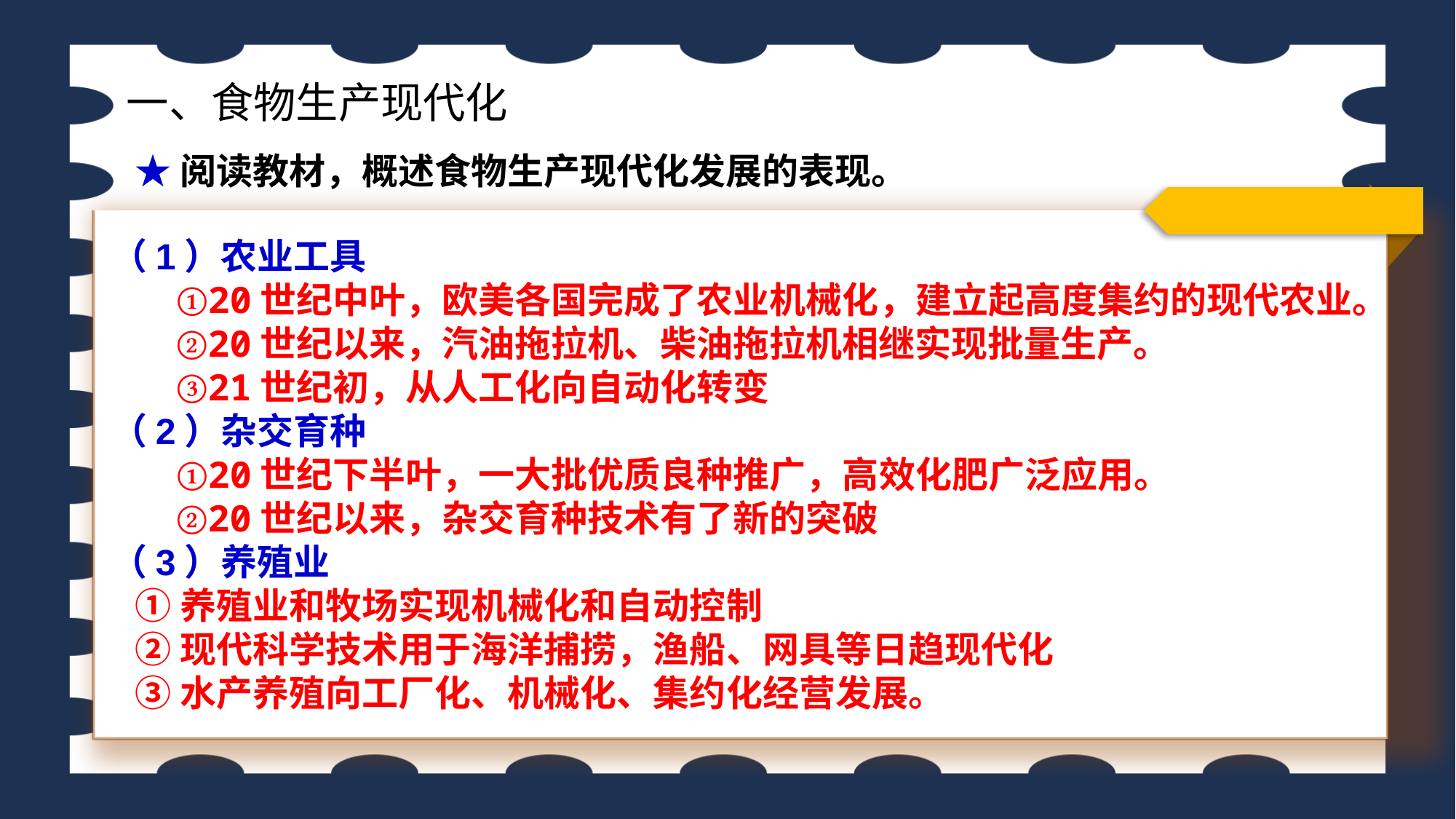

一、食物生产现代化
★阅读教材，概述食物生产现代化发展的表现。

（1）农业工具
   ①20世纪中叶，欧美各国完成了农业机械化，建立起高度集约的现代农业。
   ②20世纪以来，汽油拖拉机、柴油拖拉机相继实现批量生产。
   ③21世纪初，从人工化向自动化转变
（2）杂交育种
   ①20世纪下半叶，一大批优质良种推广，高效化肥广泛应用。
   ②20世纪以来，杂交育种技术有了新的突破
（3）养殖业
   ①养殖业和牧场实现机械化和自动控制
   ②现代科学技术用于海洋捕捞，渔船、网具等日趋现代化
   ③水产养殖向工厂化、机械化、集约化经营发展。